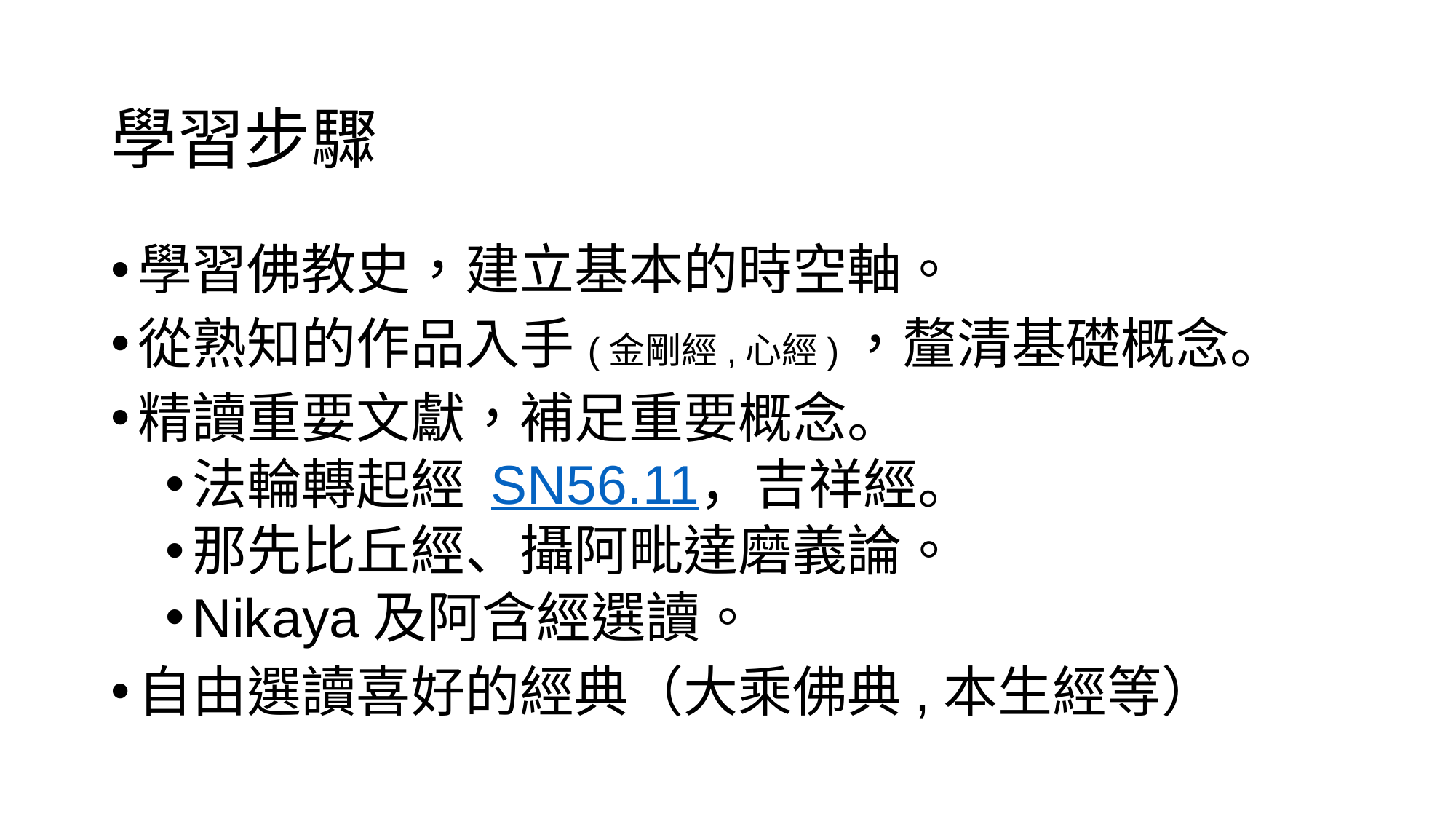

# 學習步驟
學習佛教史，建立基本的時空軸。
從熟知的作品入手(金剛經,心經)，釐清基礎概念。
精讀重要文獻，補足重要概念。
法輪轉起經 SN56.11，吉祥經。
那先比丘經、攝阿毗達磨義論。
Nikaya及阿含經選讀。
自由選讀喜好的經典（大乘佛典,本生經等）